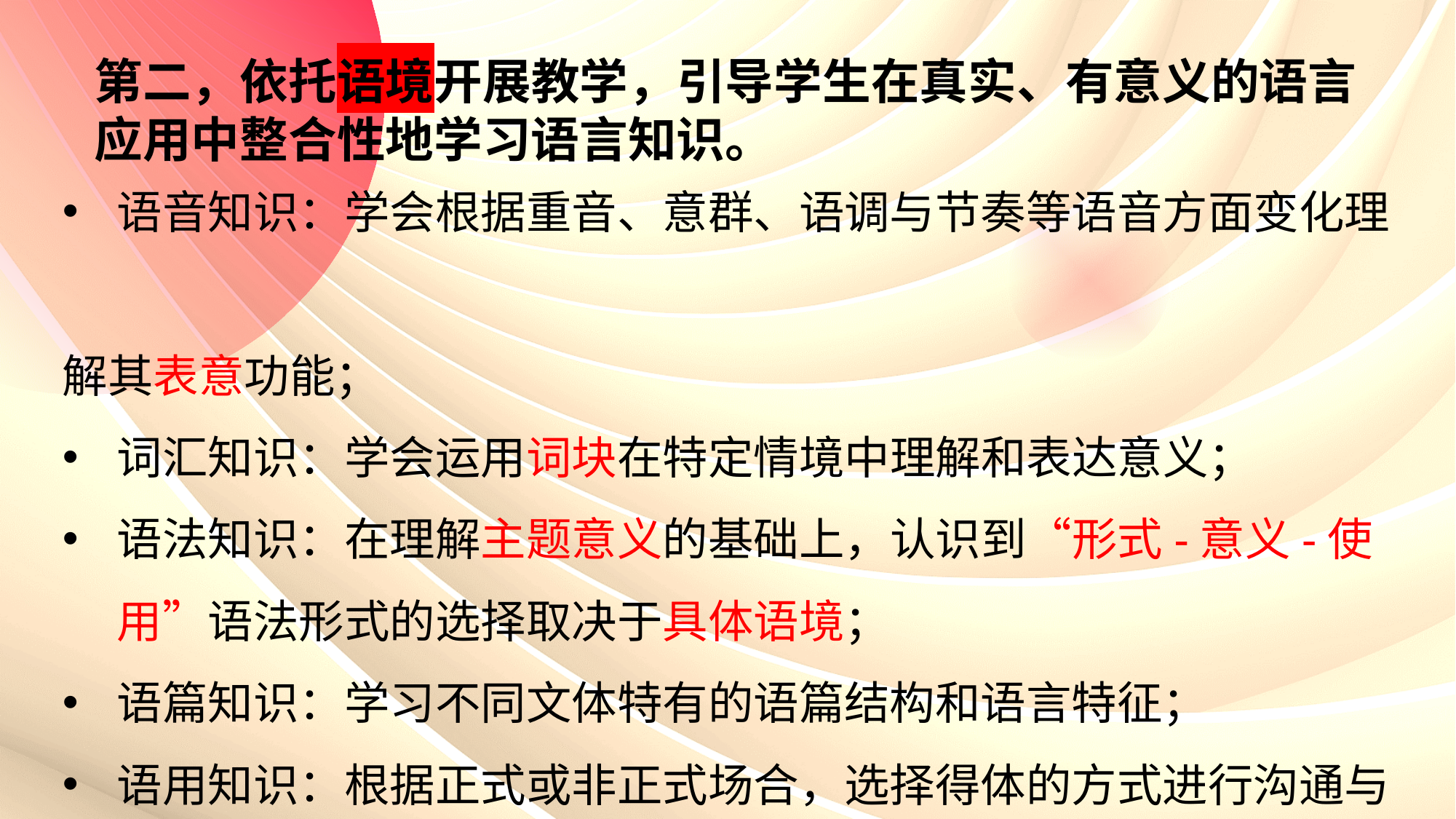

第二，依托语境开展教学，引导学生在真实、有意义的语言应用中整合性地学习语言知识。
语音知识：学会根据重音、意群、语调与节奏等语音方面变化理
解其表意功能；
词汇知识：学会运用词块在特定情境中理解和表达意义；
语法知识：在理解主题意义的基础上，认识到“形式-意义-使用”语法形式的选择取决于具体语境；
语篇知识：学习不同文体特有的语篇结构和语言特征；
语用知识：根据正式或非正式场合，选择得体的方式进行沟通与交流。